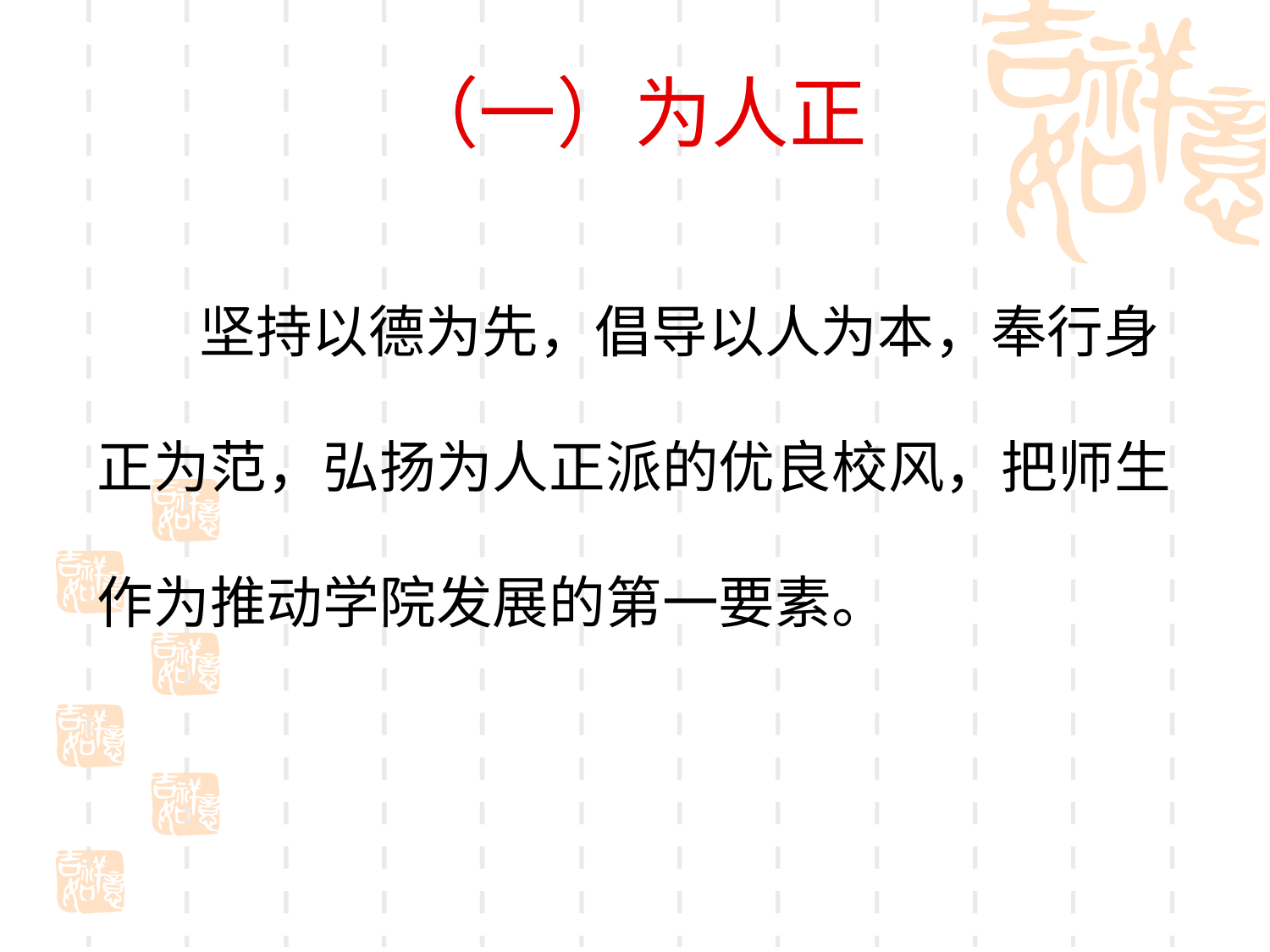

# （一）为人正
       坚持以德为先，倡导以人为本，奉行身正为范，弘扬为人正派的优良校风，把师生作为推动学院发展的第一要素。